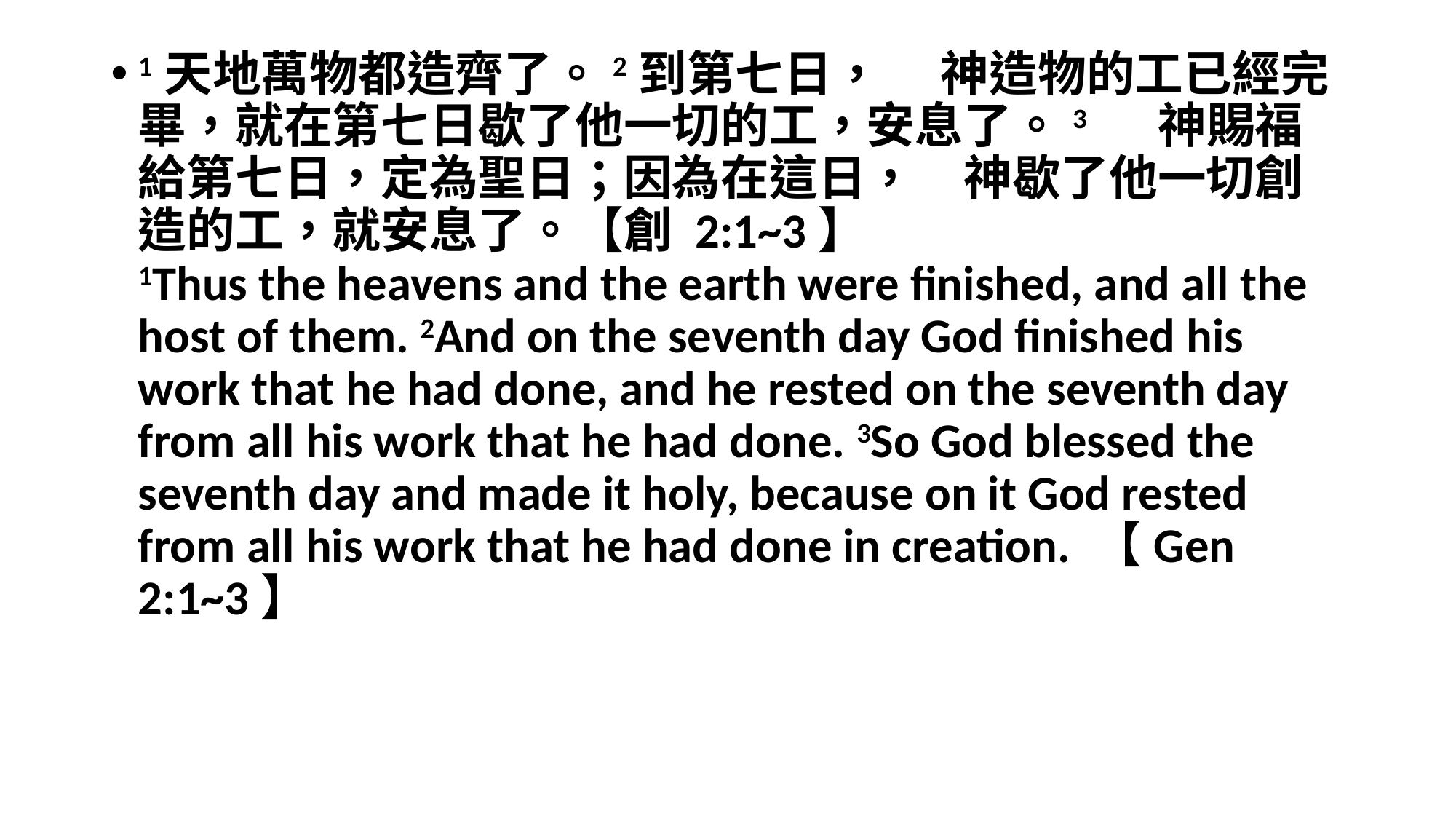

#
1天地萬物都造齊了。2到第七日，　 神造物的工已經完畢，就在第七日歇了他一切的工，安息了。3　 神賜福給第七日，定為聖日；因為在這日，　神歇了他一切創造的工，就安息了。【創 2:1~3】
1Thus the heavens and the earth were finished, and all the host of them. 2And on the seventh day God finished his work that he had done, and he rested on the seventh day from all his work that he had done. 3So God blessed the seventh day and made it holy, because on it God rested from all his work that he had done in creation. 【Gen 2:1~3】